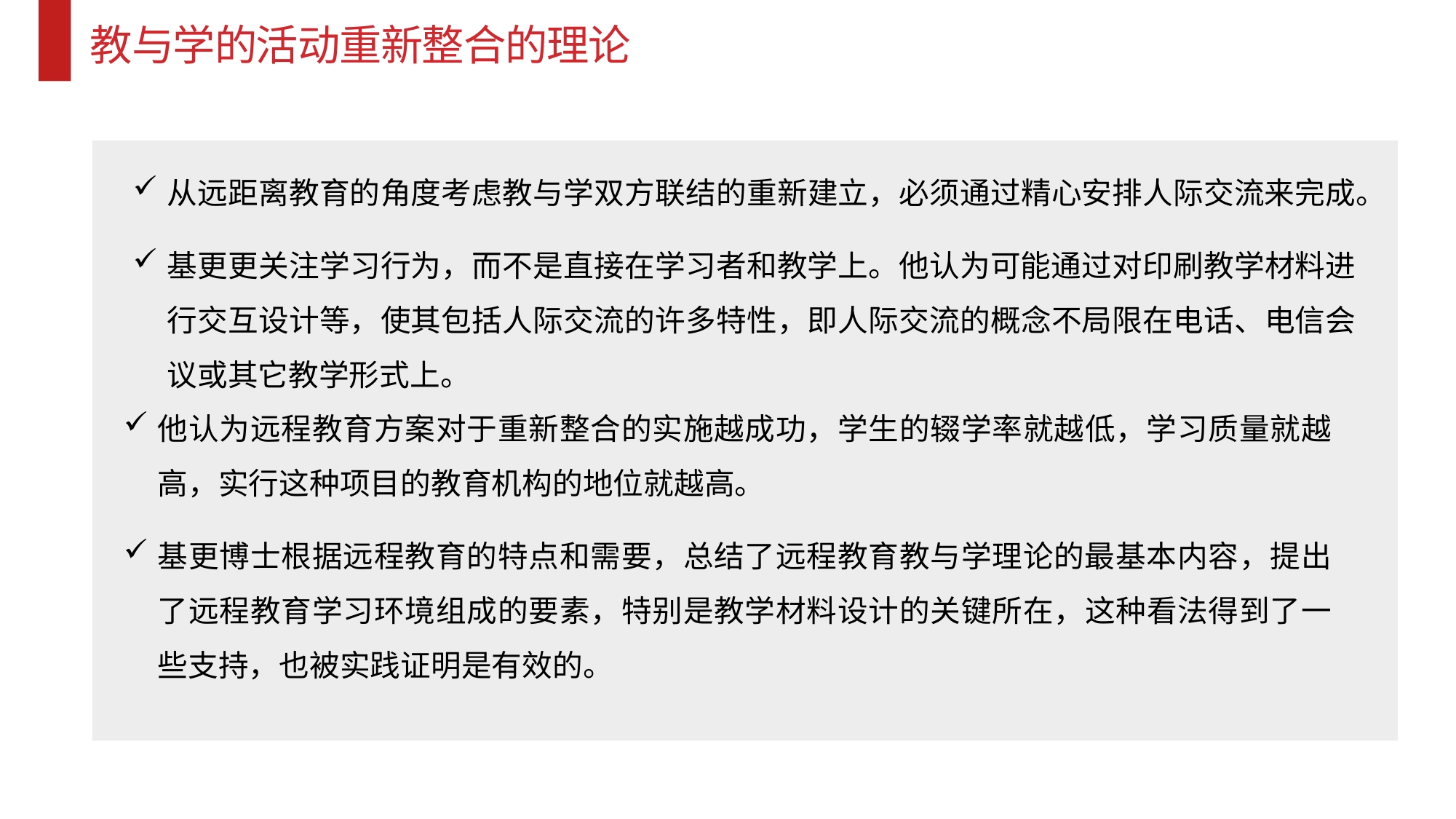

教与学的活动重新整合的理论

从远距离教育的角度考虑教与学双方联结的重新建立，必须通过精心安排人际交流来完成。
基更更关注学习行为，而不是直接在学习者和教学上。他认为可能通过对印刷教学材料进行交互设计等，使其包括人际交流的许多特性，即人际交流的概念不局限在电话、电信会议或其它教学形式上。

他认为远程教育方案对于重新整合的实施越成功，学生的辍学率就越低，学习质量就越高，实行这种项目的教育机构的地位就越高。
基更博士根据远程教育的特点和需要，总结了远程教育教与学理论的最基本内容，提出了远程教育学习环境组成的要素，特别是教学材料设计的关键所在，这种看法得到了一些支持，也被实践证明是有效的。